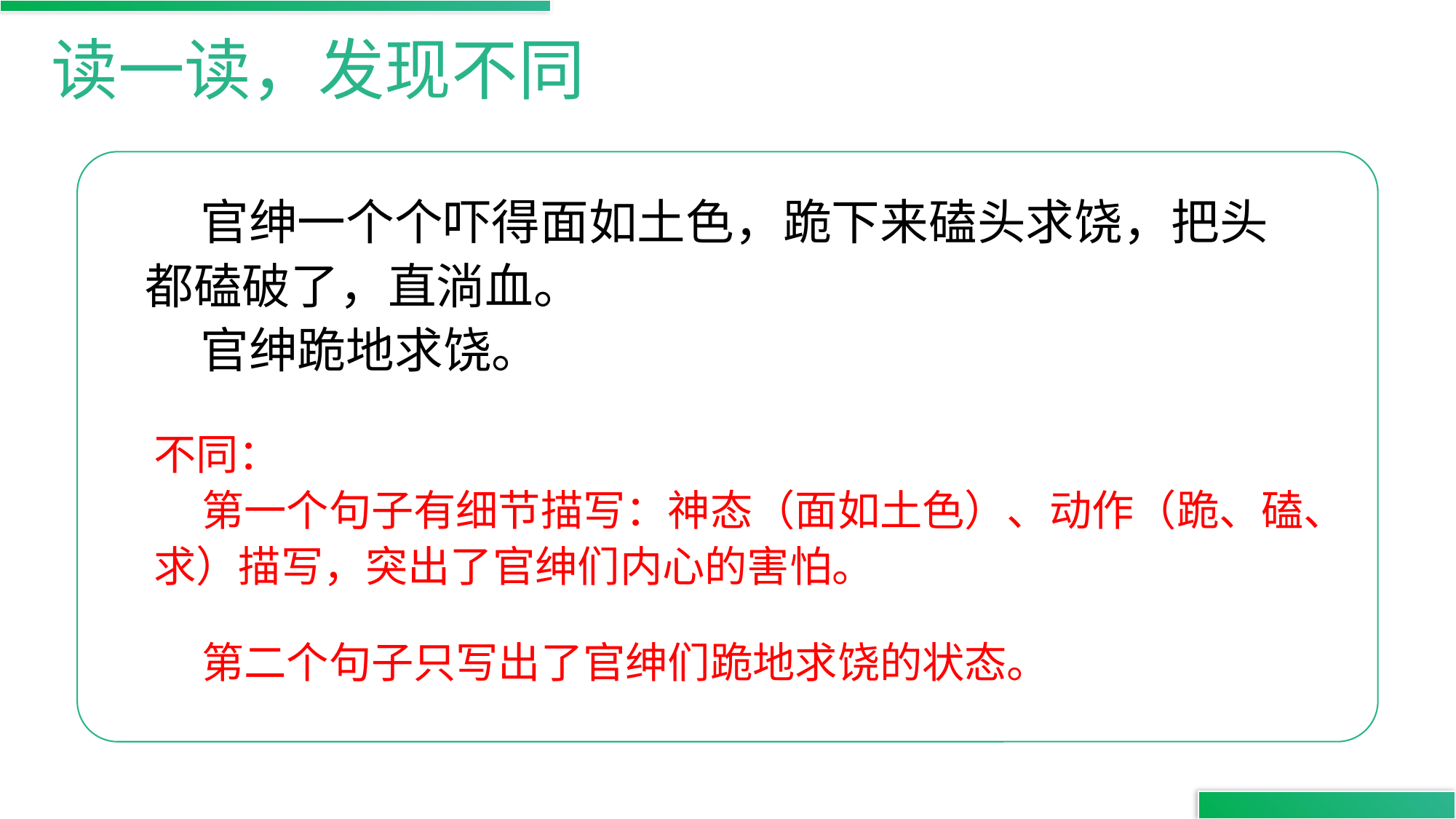

读一读，发现不同
    官绅一个个吓得面如土色，跪下来磕头求饶，把头都磕破了，直淌血。
    官绅跪地求饶。
不同：
    第一个句子有细节描写：神态（面如土色）、动作（跪、磕、求）描写，突出了官绅们内心的害怕。
    第二个句子只写出了官绅们跪地求饶的状态。